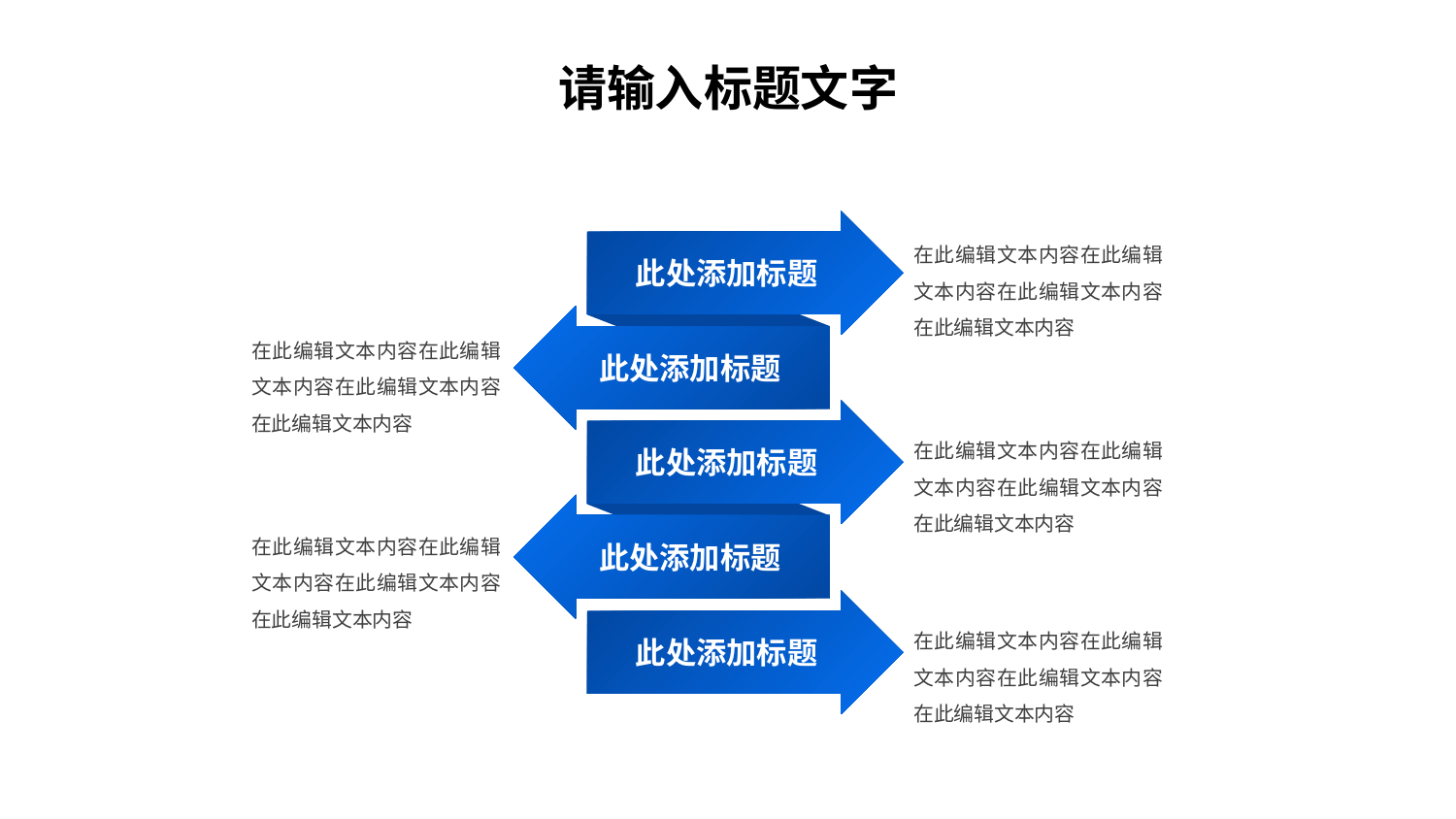

请输入标题文字

在此编辑文本内容在此编辑文本内容在此编辑文本内容在此编辑文本内容
此处添加标题

在此编辑文本内容在此编辑文本内容在此编辑文本内容在此编辑文本内容
此处添加标题

在此编辑文本内容在此编辑文本内容在此编辑文本内容在此编辑文本内容
此处添加标题

在此编辑文本内容在此编辑文本内容在此编辑文本内容在此编辑文本内容
此处添加标题

在此编辑文本内容在此编辑文本内容在此编辑文本内容在此编辑文本内容
此处添加标题